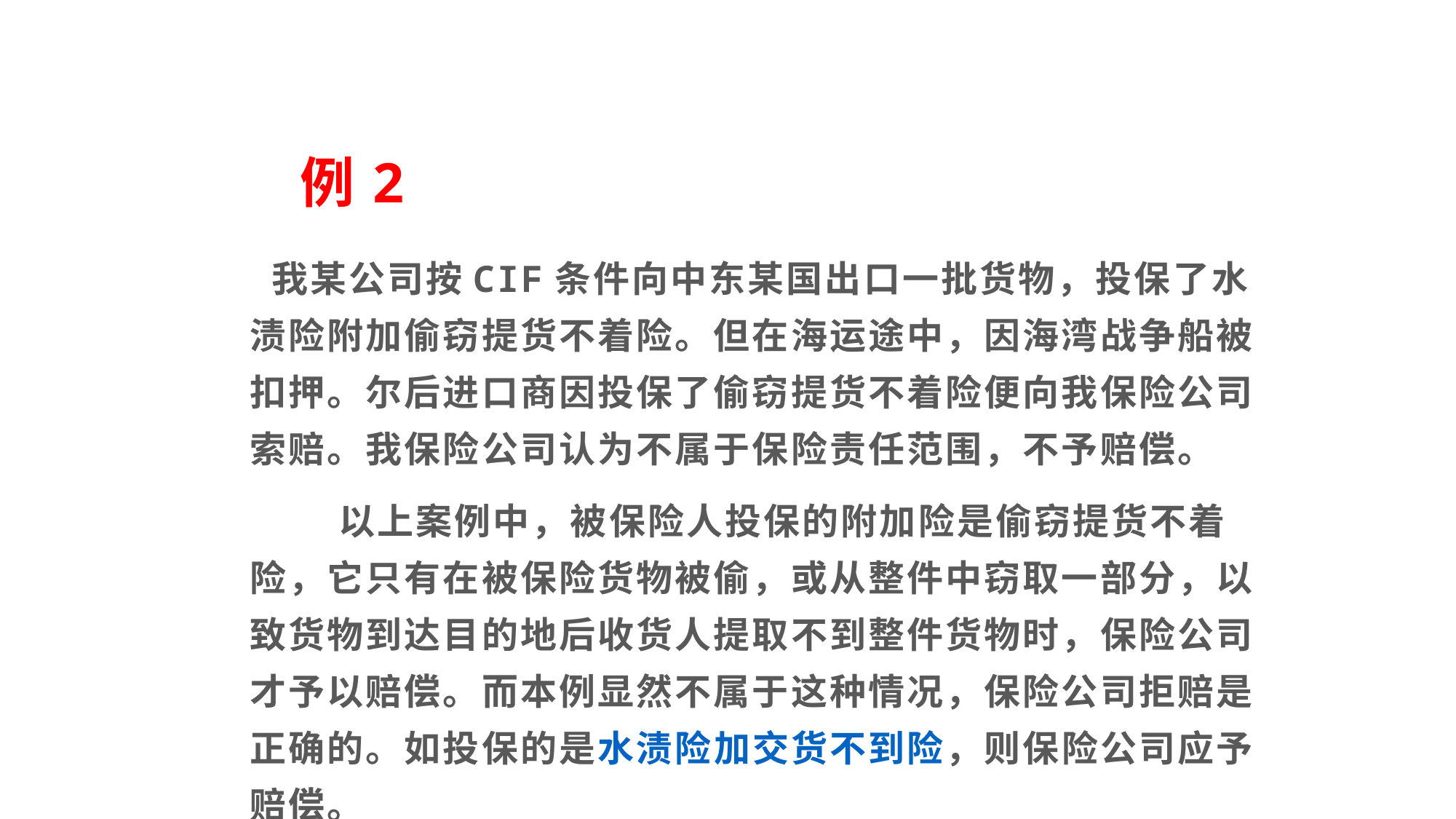

# 例2
     我某公司按CIF条件向中东某国出口一批货物，投保了水渍险附加偷窃提货不着险。但在海运途中，因海湾战争船被扣押。尔后进口商因投保了偷窃提货不着险便向我保险公司索赔。我保险公司认为不属于保险责任范围，不予赔偿。
　　　以上案例中，被保险人投保的附加险是偷窃提货不着险，它只有在被保险货物被偷，或从整件中窃取一部分，以致货物到达目的地后收货人提取不到整件货物时，保险公司才予以赔偿。而本例显然不属于这种情况，保险公司拒赔是正确的。如投保的是水渍险加交货不到险，则保险公司应予赔偿。